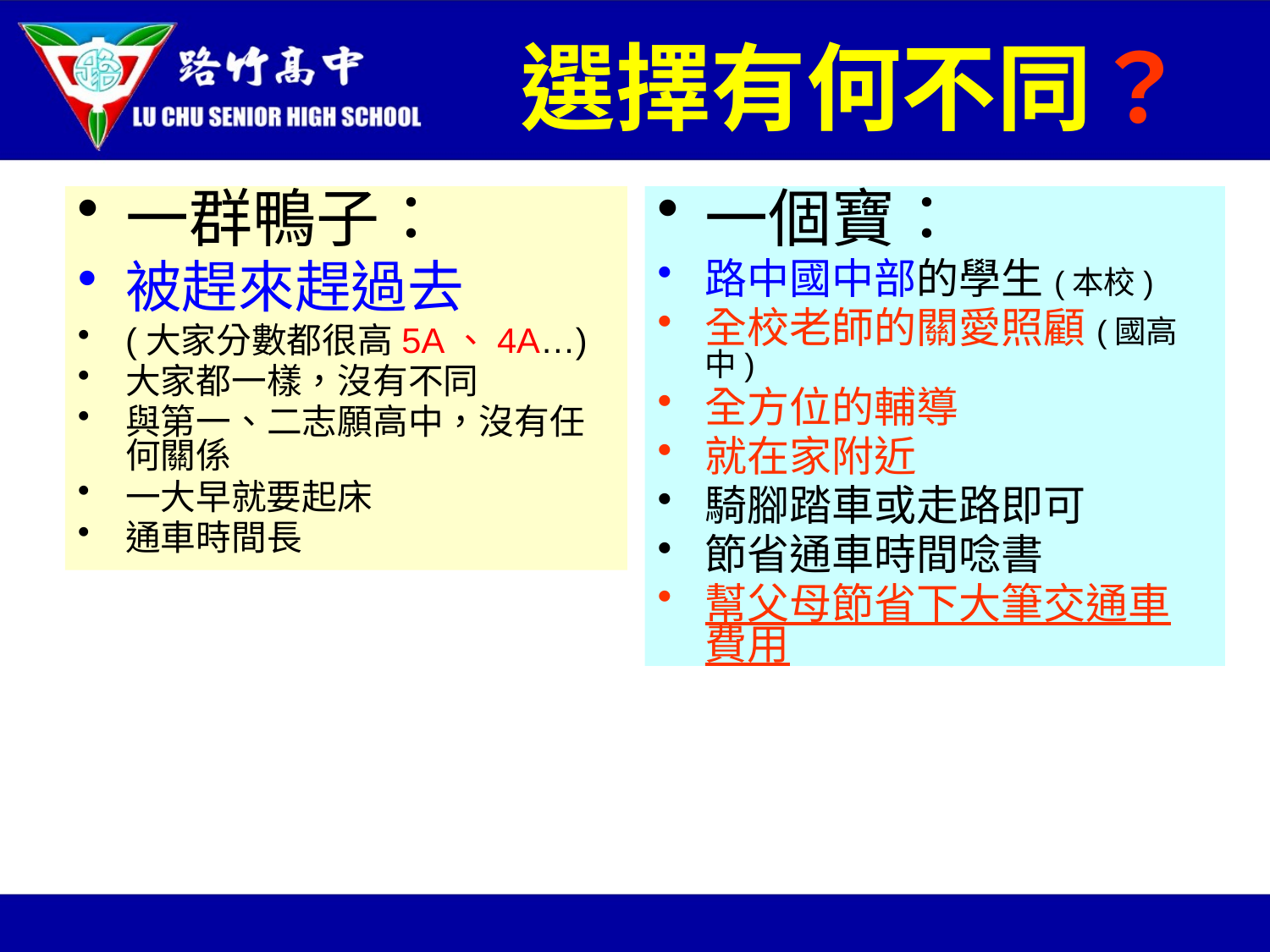

# 選擇有何不同？
一群鴨子：
被趕來趕過去
(大家分數都很高5A、4A…)
大家都一樣，沒有不同
與第一、二志願高中，沒有任何關係
一大早就要起床
通車時間長

一個寶：
路中國中部的學生(本校)
全校老師的關愛照顧(國高中)
全方位的輔導
就在家附近
騎腳踏車或走路即可
節省通車時間唸書
幫父母節省下大筆交通車費用